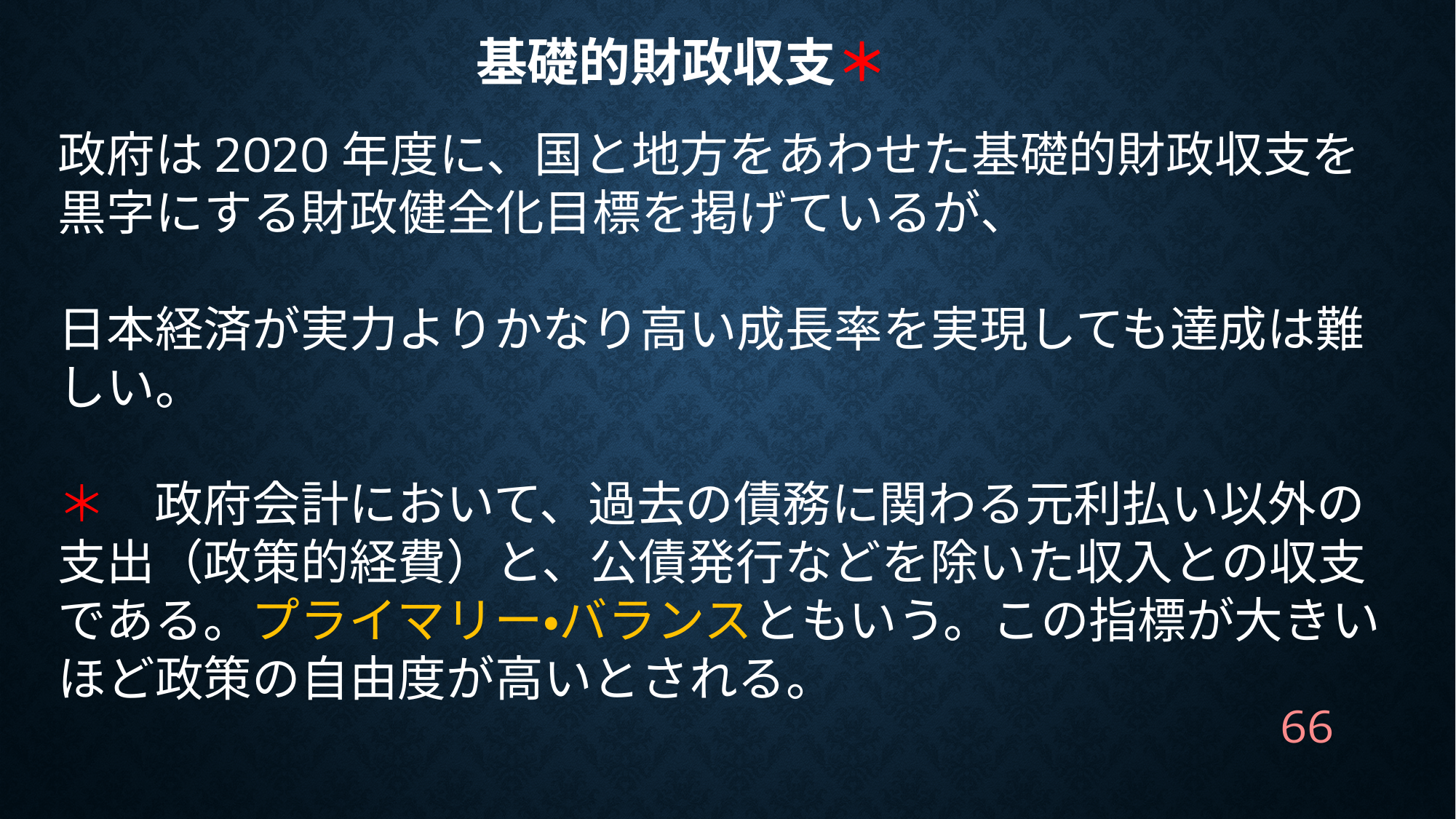

# 基礎的財政収支＊
政府は2020年度に、国と地方をあわせた基礎的財政収支を黒字にする財政健全化目標を掲げているが、

日本経済が実力よりかなり高い成長率を実現しても達成は難しい。

＊　政府会計において、過去の債務に関わる元利払い以外の支出（政策的経費）と、公債発行などを除いた収入との収支である。プライマリー・バランスともいう。この指標が大きいほど政策の自由度が高いとされる。

66